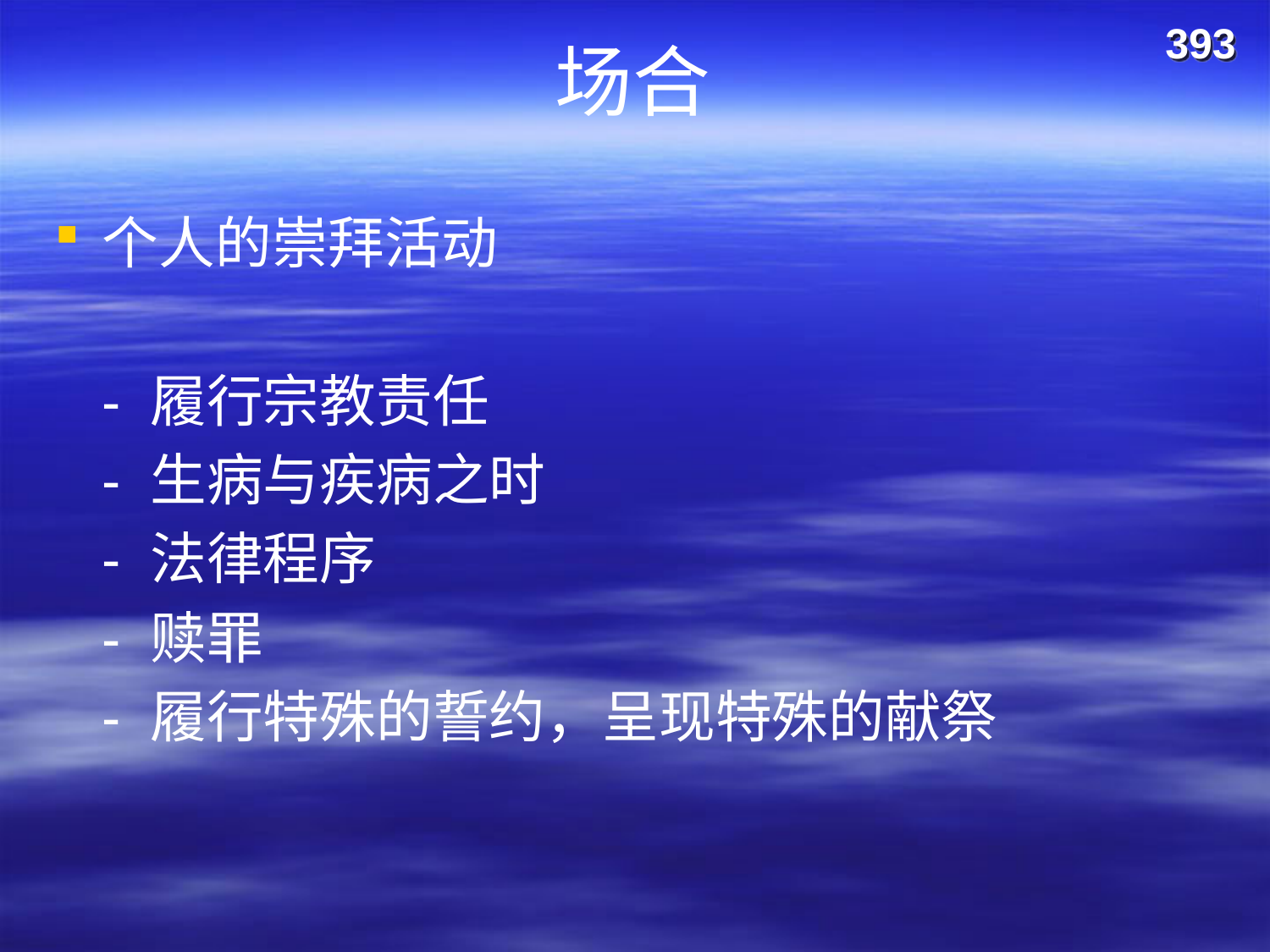

# 场合
393
个人的崇拜活动

	- 履行宗教责任
	- 生病与疾病之时
	- 法律程序
	- 赎罪
	- 履行特殊的誓约，呈现特殊的献祭